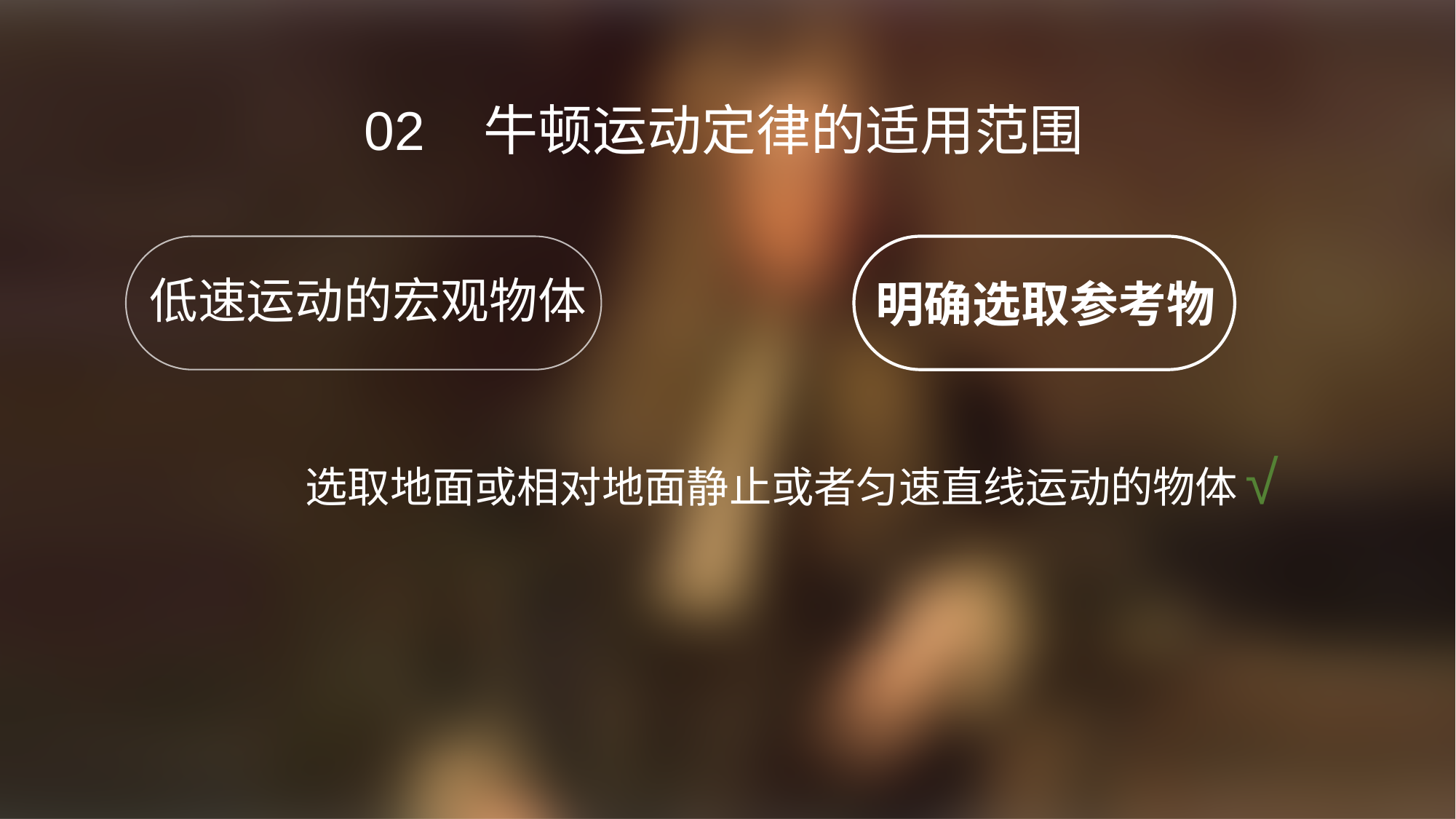

02   牛顿运动定律的适用范围

低速运动的宏观物体

明确选取参考物
选取地面或相对地面静止或者匀速直线运动的物体
√